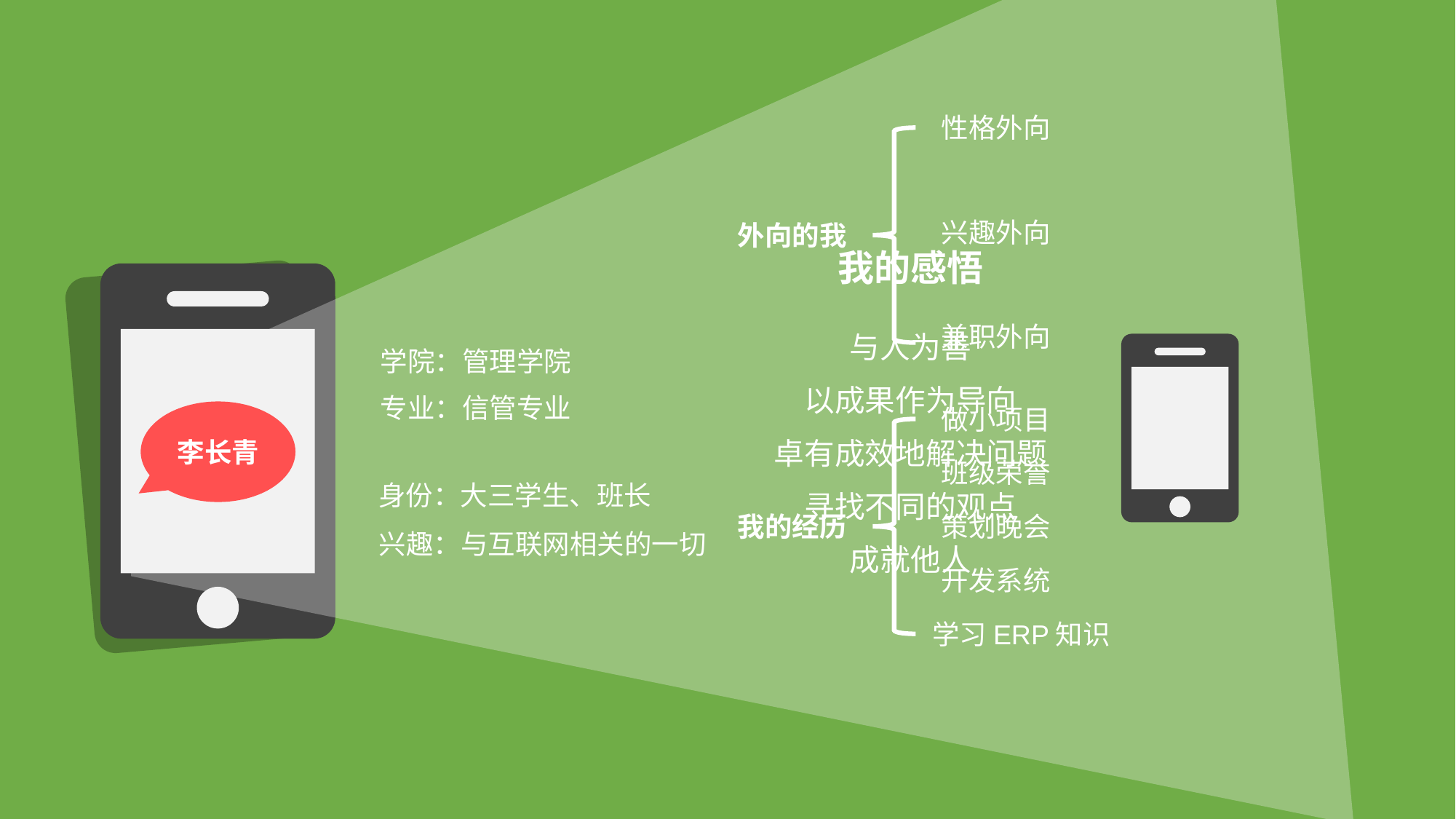

性格外向

兴趣外向
外向的我
兼职外向
我的感悟
与人为善
以成果作为导向
卓有成效地解决问题
寻找不同的观点
成就他人

学院：管理学院
专业：信管专业
身份：大三学生、班长

兴趣：与互联网相关的一切
做小项目

班级荣誉
策划晚会
我的经历
开发系统
学习ERP知识
李长青